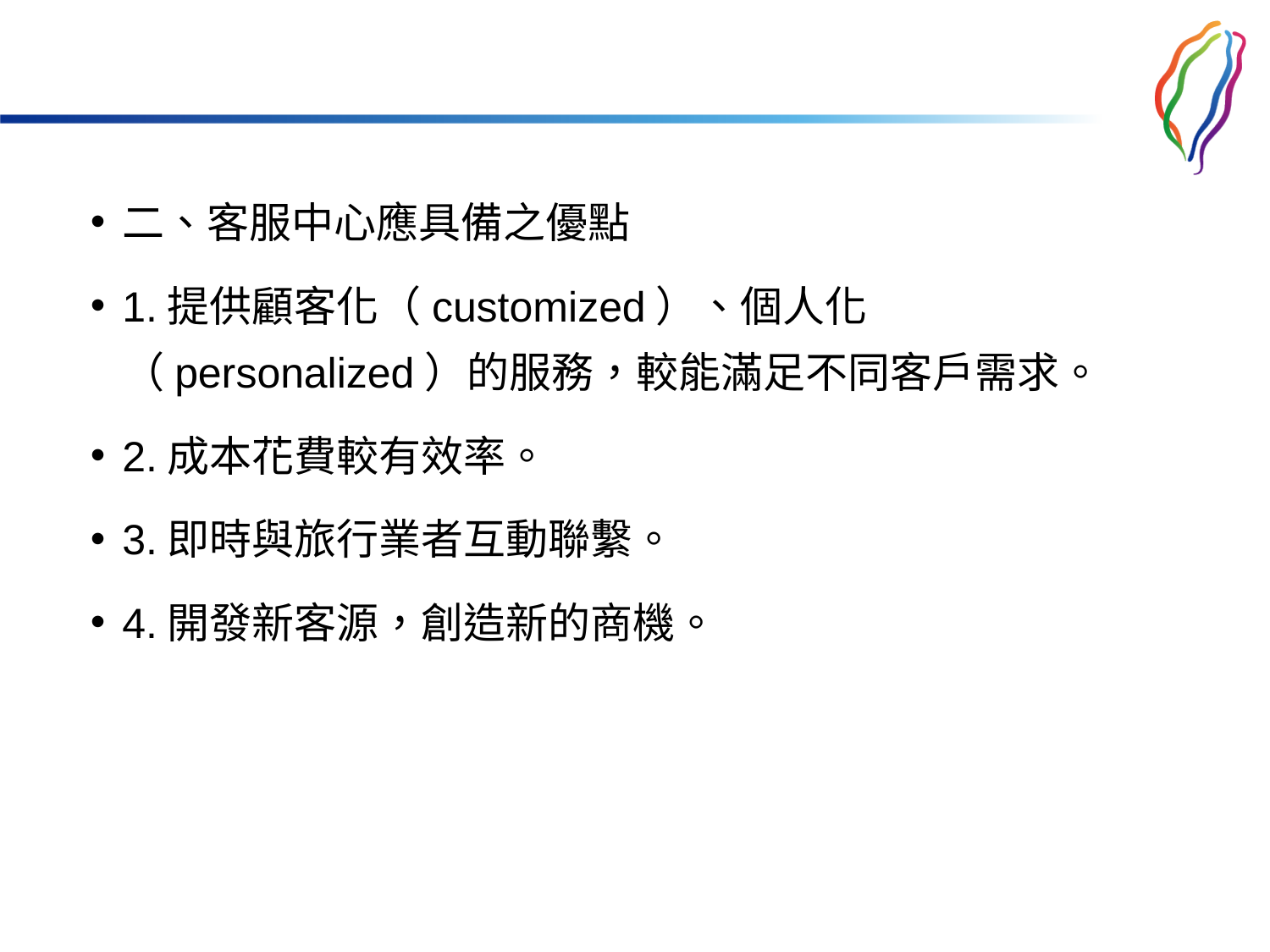

二、客服中心應具備之優點
1.提供顧客化（customized）、個人化（personalized）的服務，較能滿足不同客戶需求。
2.成本花費較有效率。
3.即時與旅行業者互動聯繫。
4.開發新客源，創造新的商機。